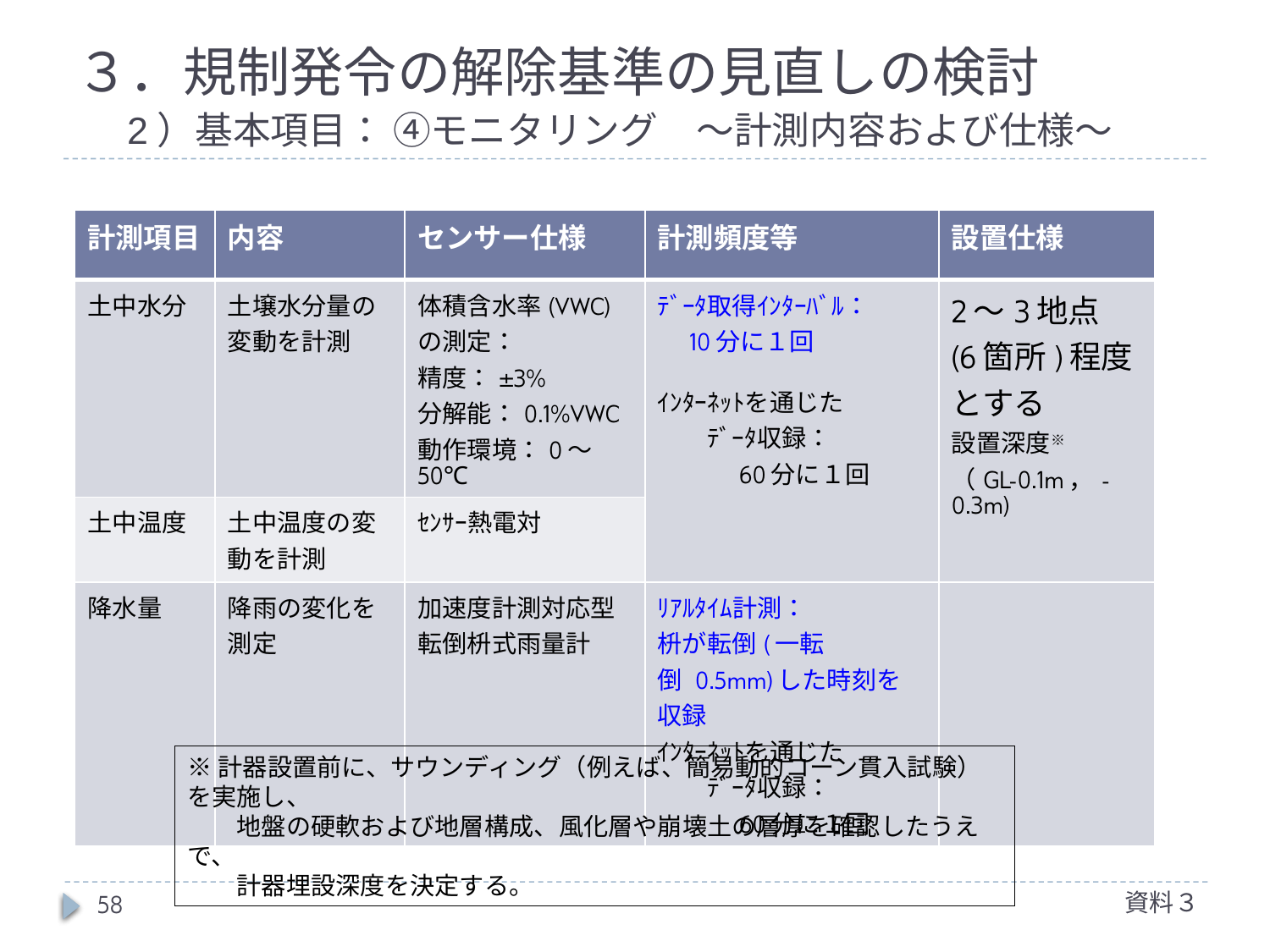

# ３．規制発令の解除基準の見直しの検討 　2）基本項目： ④モニタリング　～計測内容および仕様～
| 計測項目 | 内容 | センサー仕様 | 計測頻度等 | 設置仕様 |
| --- | --- | --- | --- | --- |
| 土中水分 | 土壌水分量の変動を計測 | 体積含水率(VWC)の測定： 精度：±3% 分解能：0.1%VWC 動作環境：0～50℃ | ﾃﾞｰﾀ取得ｲﾝﾀｰﾊﾞﾙ： 　10分に１回 ｲﾝﾀｰﾈｯﾄを通じた 　　ﾃﾞｰﾀ収録： 　　　60分に１回 | 2～3地点 (6箇所)程度とする 設置深度※ （GL-0.1m，-0.3m) |
| 土中温度 | 土中温度の変動を計測 | ｾﾝｻｰ熱電対 |  |  |
| 降水量 | 降雨の変化を測定 | 加速度計測対応型 転倒枡式雨量計 | ﾘｱﾙﾀｲﾑ計測： 枡が転倒(一転倒 0.5mm)した時刻を収録 ｲﾝﾀｰﾈｯﾄを通じた 　　ﾃﾞｰﾀ収録： 　　　60分に１回 |  |
※計器設置前に、サウンディング（例えば、簡易動的コーン貫入試験）を実施し、
　　地盤の硬軟および地層構成、風化層や崩壊土の層厚を確認したうえで、
　　計器埋設深度を決定する。
資料３
58